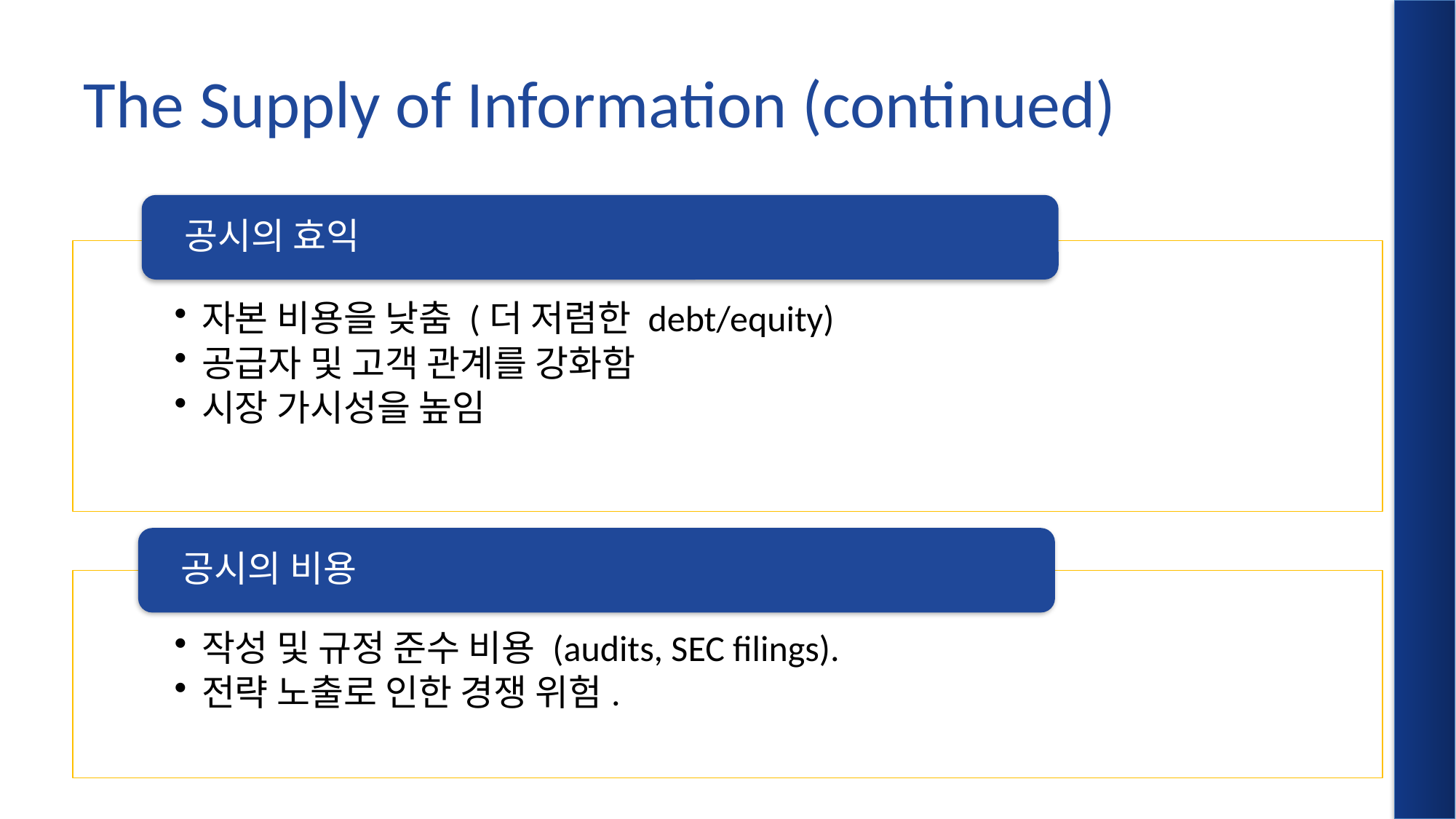

# The Supply of Information (continued)
자본 비용을 낮춤 (더 저렴한 debt/equity)
공급자 및 고객 관계를 강화함
시장 가시성을 높임
공시의 효익
작성 및 규정 준수 비용 (audits, SEC filings).
전략 노출로 인한 경쟁 위험.
공시의 비용